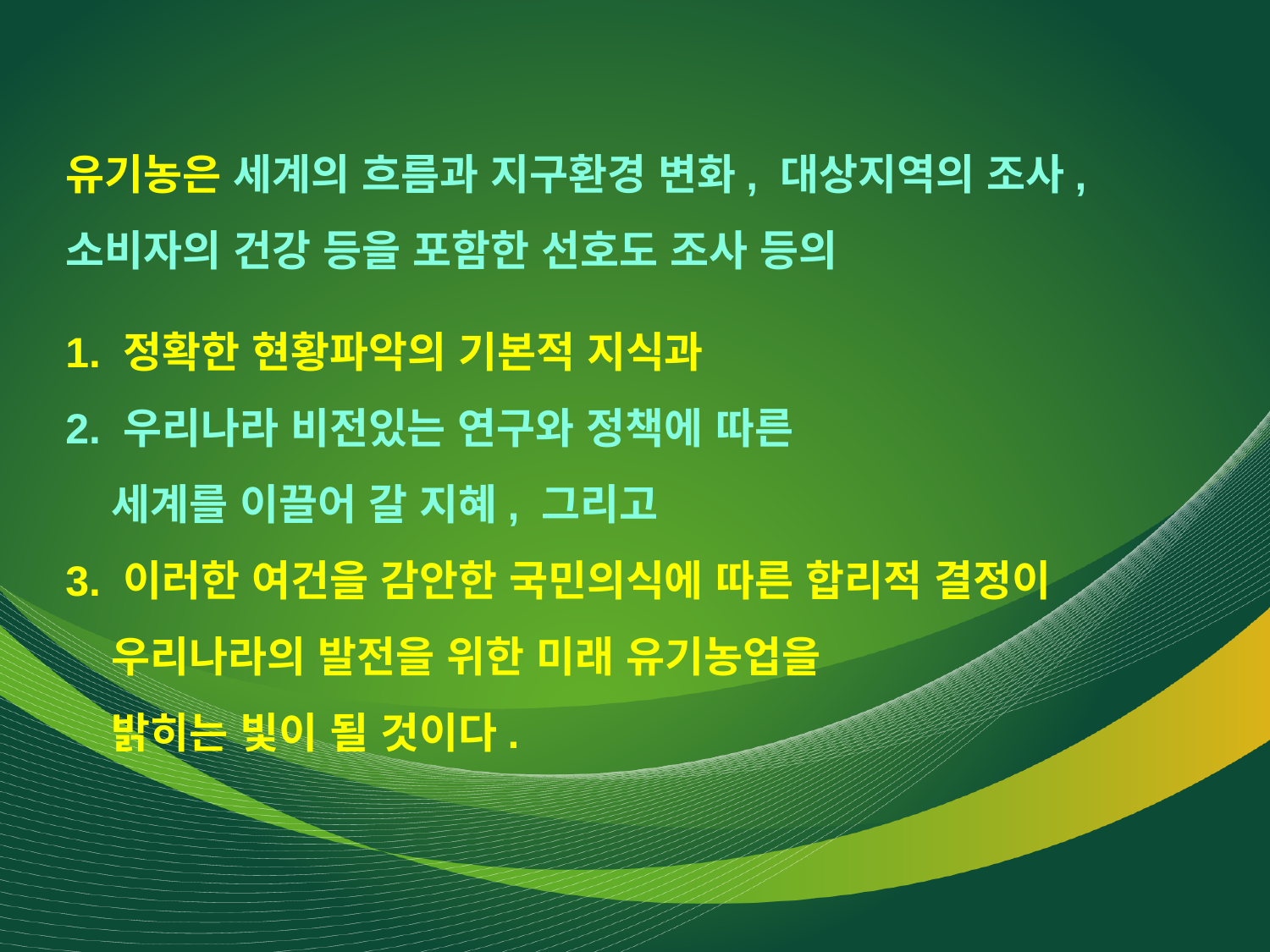

유기농은 세계의 흐름과 지구환경 변화, 대상지역의 조사,
소비자의 건강 등을 포함한 선호도 조사 등의
1. 정확한 현황파악의 기본적 지식과
2. 우리나라 비전있는 연구와 정책에 따른
   세계를 이끌어 갈 지혜, 그리고
3. 이러한 여건을 감안한 국민의식에 따른 합리적 결정이
   우리나라의 발전을 위한 미래 유기농업을
   밝히는 빛이 될 것이다.